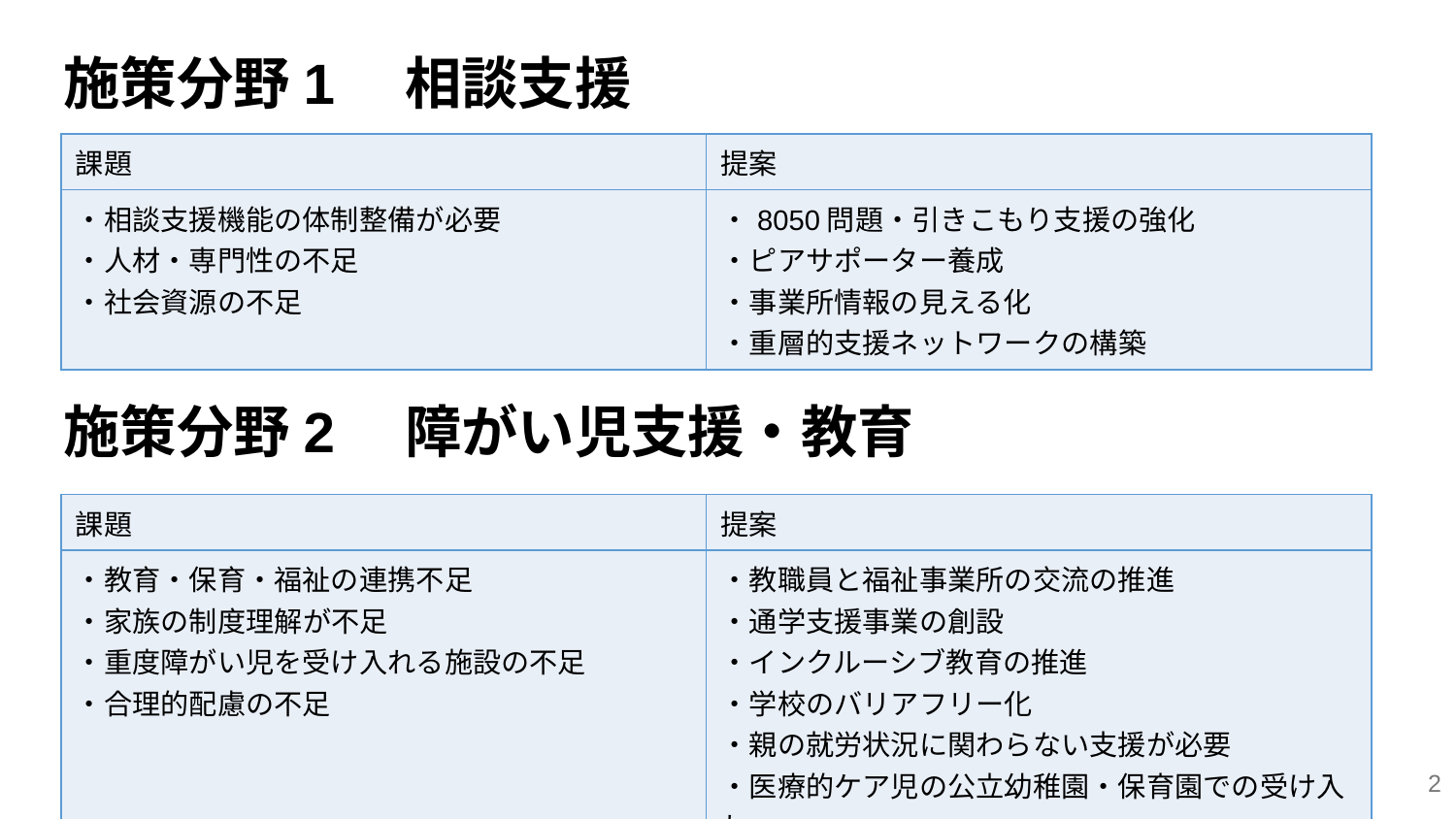

施策分野1　相談支援
| 課題 | 提案 |
| --- | --- |
| ・相談支援機能の体制整備が必要 ・人材・専門性の不足 ・社会資源の不足 | ・8050問題・引きこもり支援の強化 ・ピアサポーター養成 ・事業所情報の見える化 ・重層的支援ネットワークの構築 |
施策分野2　障がい児支援・教育
| 課題 | 提案 |
| --- | --- |
| ・教育・保育・福祉の連携不足 ・家族の制度理解が不足 ・重度障がい児を受け入れる施設の不足 ・合理的配慮の不足 | ・教職員と福祉事業所の交流の推進 ・通学支援事業の創設 ・インクルーシブ教育の推進 ・学校のバリアフリー化 ・親の就労状況に関わらない支援が必要 ・医療的ケア児の公立幼稚園・保育園での受け入れ |
2